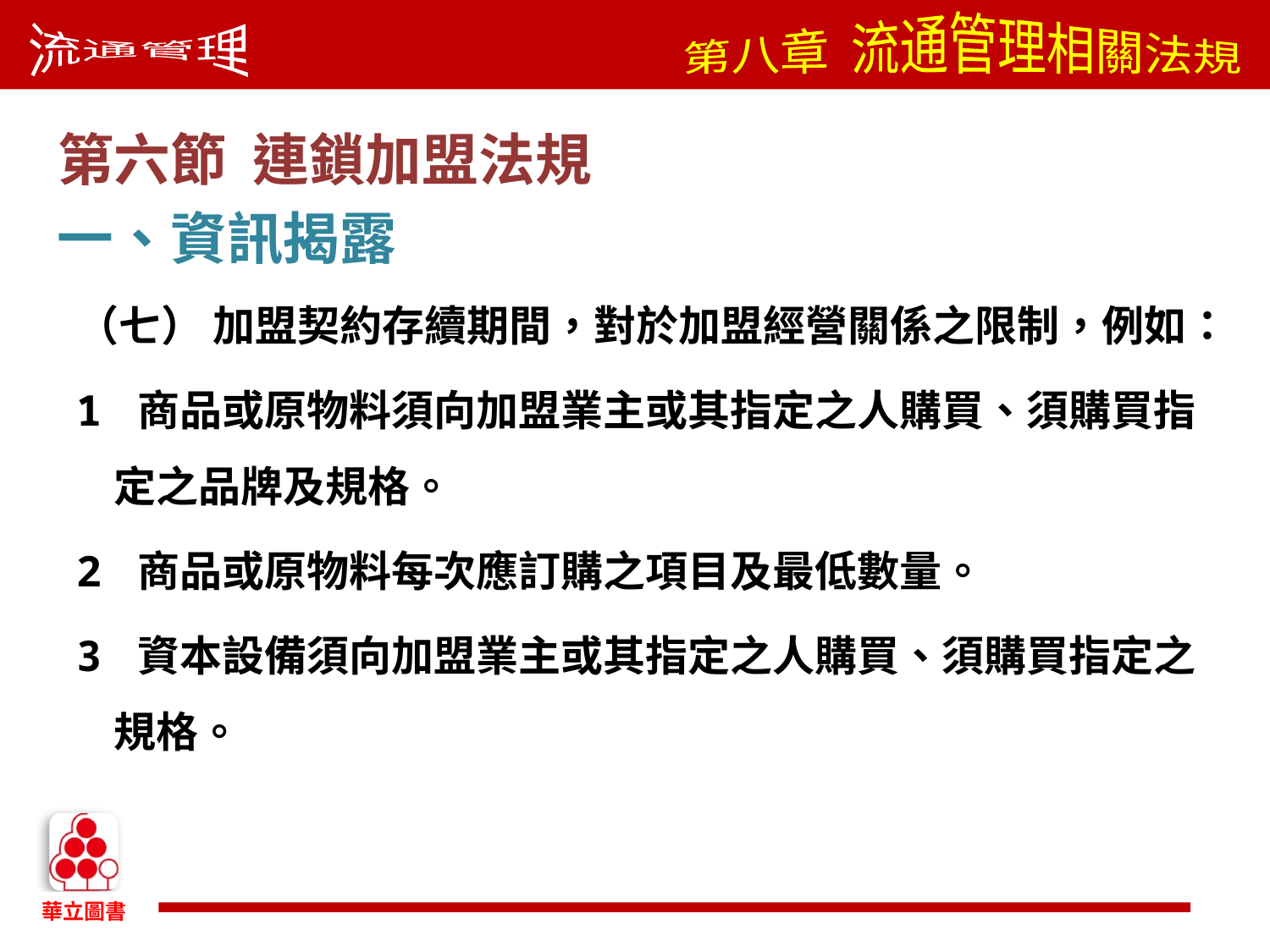

第六節  連鎖加盟法規
一、資訊揭露
（七） 加盟契約存續期間，對於加盟經營關係之限制，例如：
1 商品或原物料須向加盟業主或其指定之人購買、須購買指定之品牌及規格。
2 商品或原物料每次應訂購之項目及最低數量。
3 資本設備須向加盟業主或其指定之人購買、須購買指定之規格。